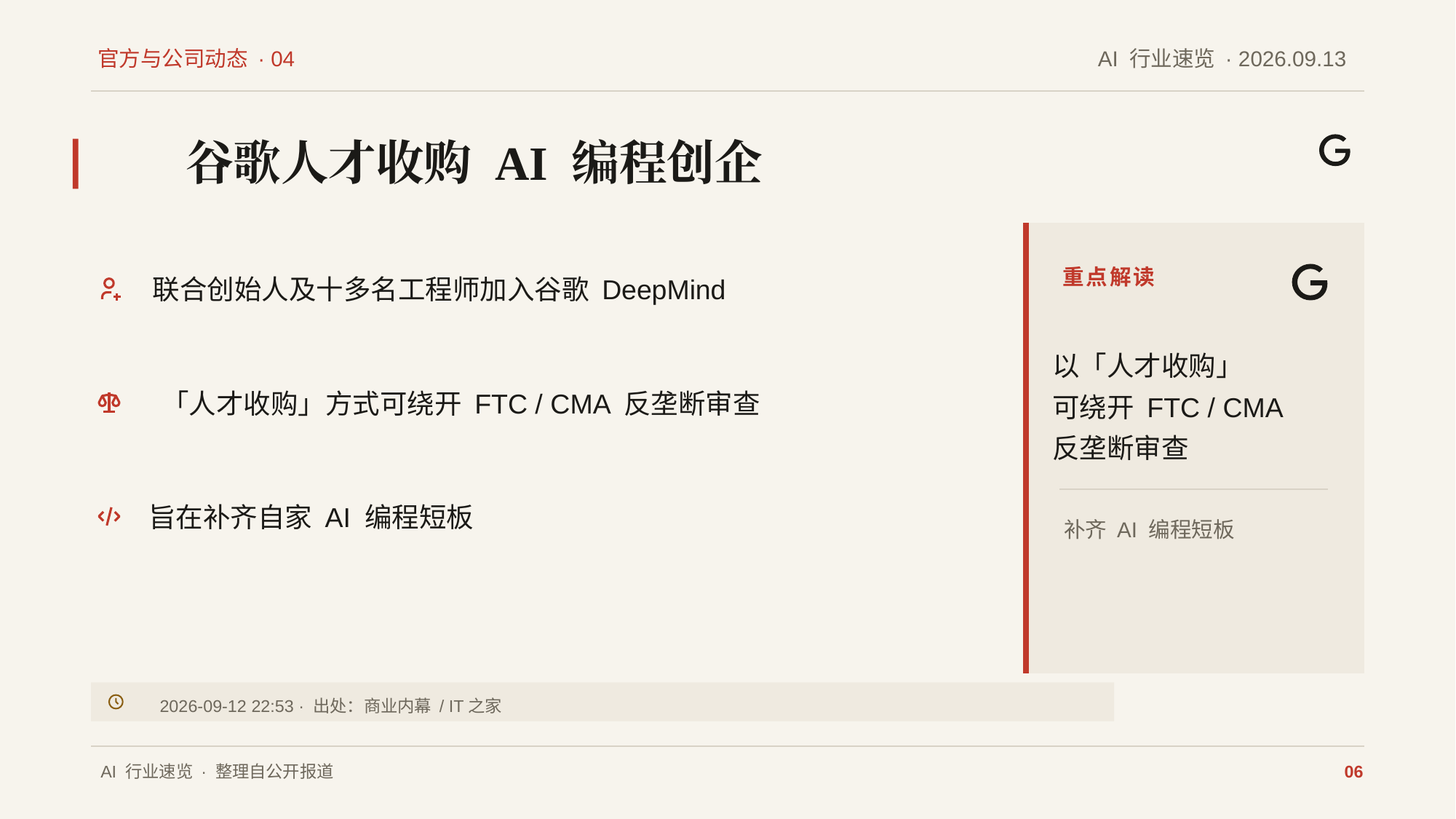

官方与公司动态 · 04
AI 行业速览 · 2026.09.13

谷歌人才收购 AI 编程创企

重点解读

以「人才收购」
可绕开 FTC / CMA
反垄断审查

补齐 AI 编程短板
联合创始人及十多名工程师加入谷歌 DeepMind

「人才收购」方式可绕开 FTC / CMA 反垄断审查

旨在补齐自家 AI 编程短板

2026-09-12 22:53 · 出处：商业内幕 / IT之家

AI 行业速览 · 整理自公开报道
06